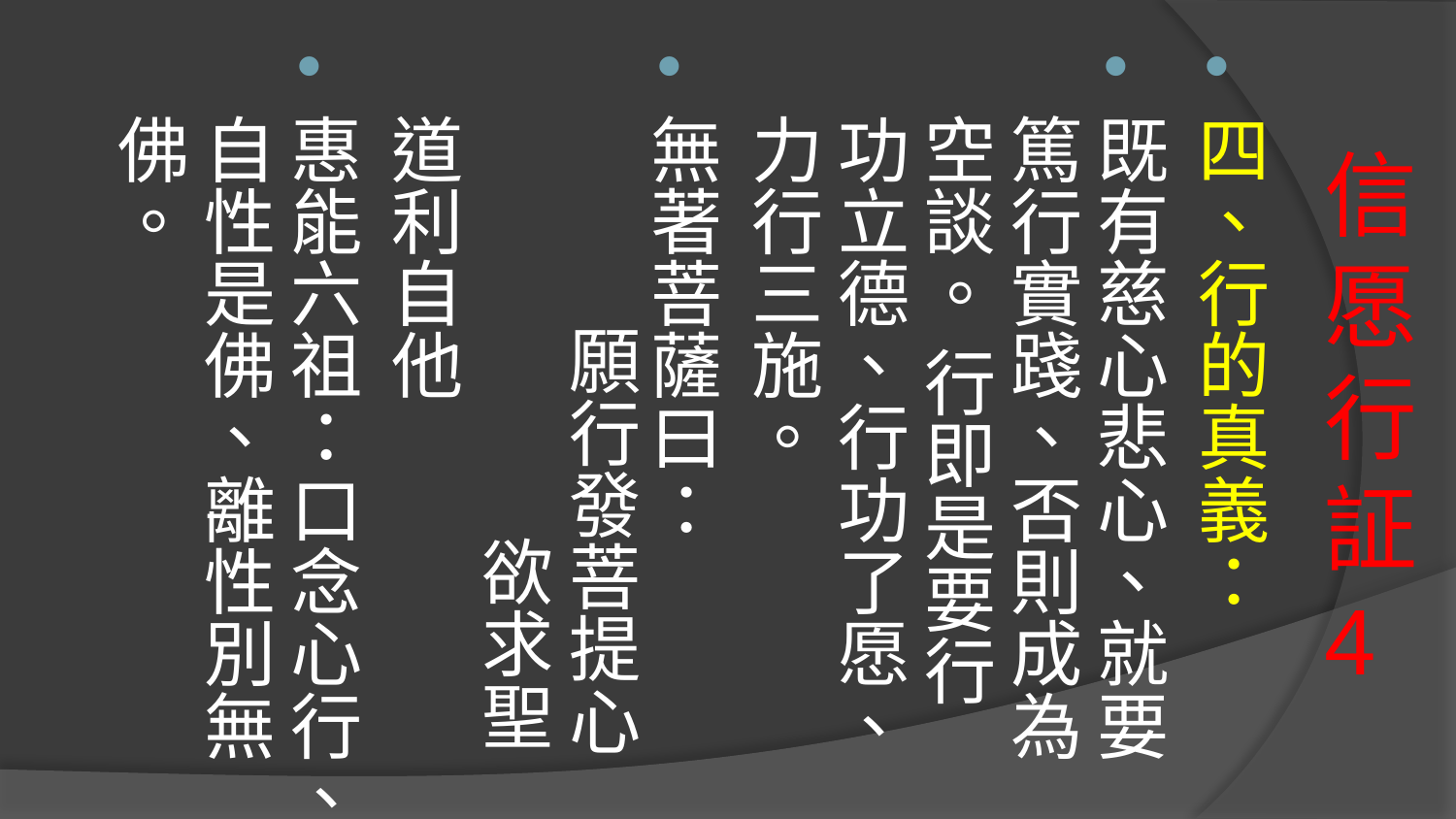

四、行的真義：
既有慈心悲心、就要篤行實踐、否則成為空談。 行即是要行功立德、行功了愿、力行三施。
無著菩薩曰：                            願行發菩提心                            欲求聖道利自他
惠能六祖：口念心行、自性是佛、離性別無佛。
# 信愿行証 4